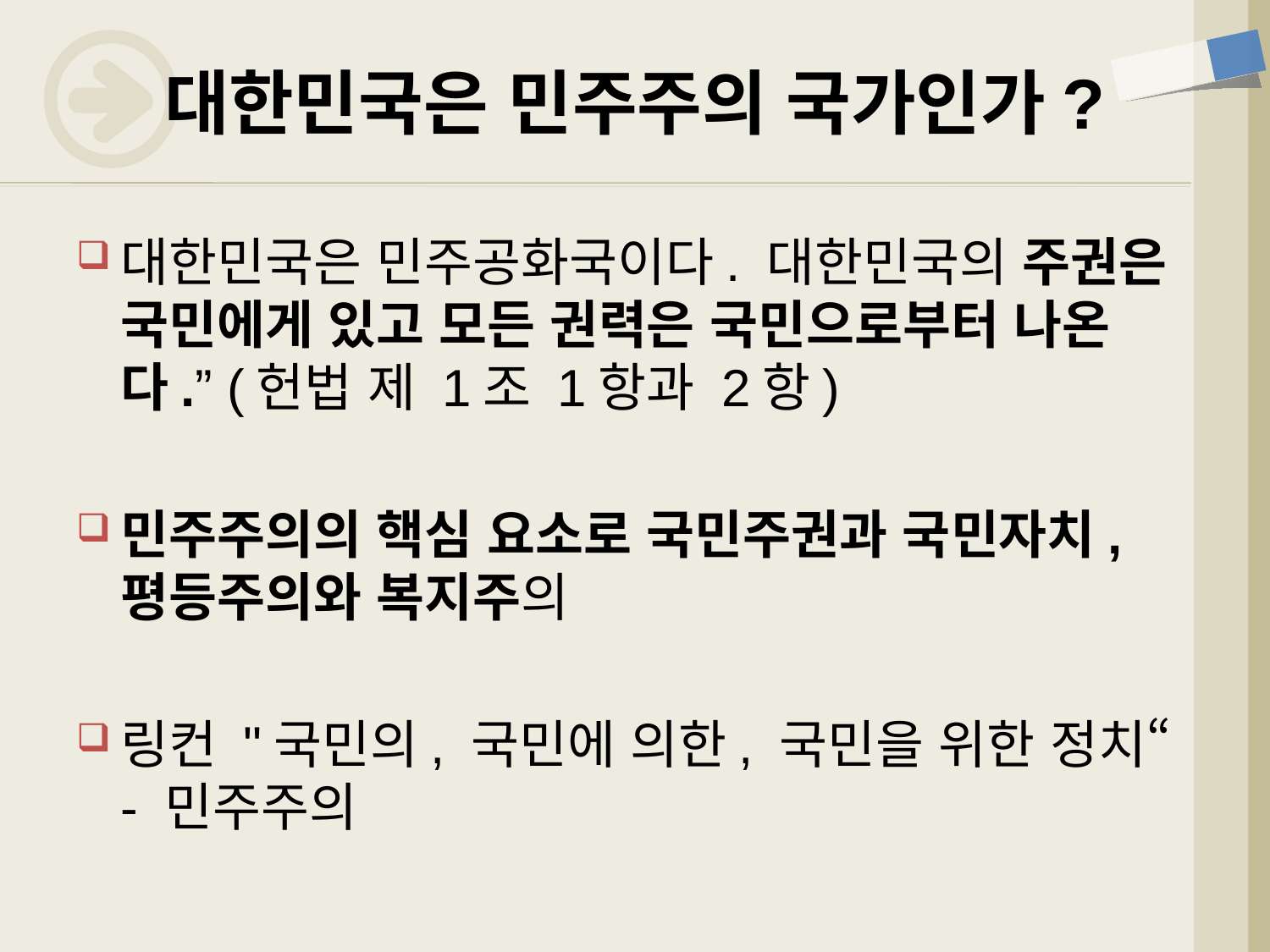

# 대한민국은 민주주의 국가인가?
대한민국은 민주공화국이다. 대한민국의 주권은 국민에게 있고 모든 권력은 국민으로부터 나온다.” (헌법 제 1조 1항과 2항)

민주주의의 핵심 요소로 국민주권과 국민자치, 평등주의와 복지주의

링컨 "국민의, 국민에 의한, 국민을 위한 정치“ - 민주주의